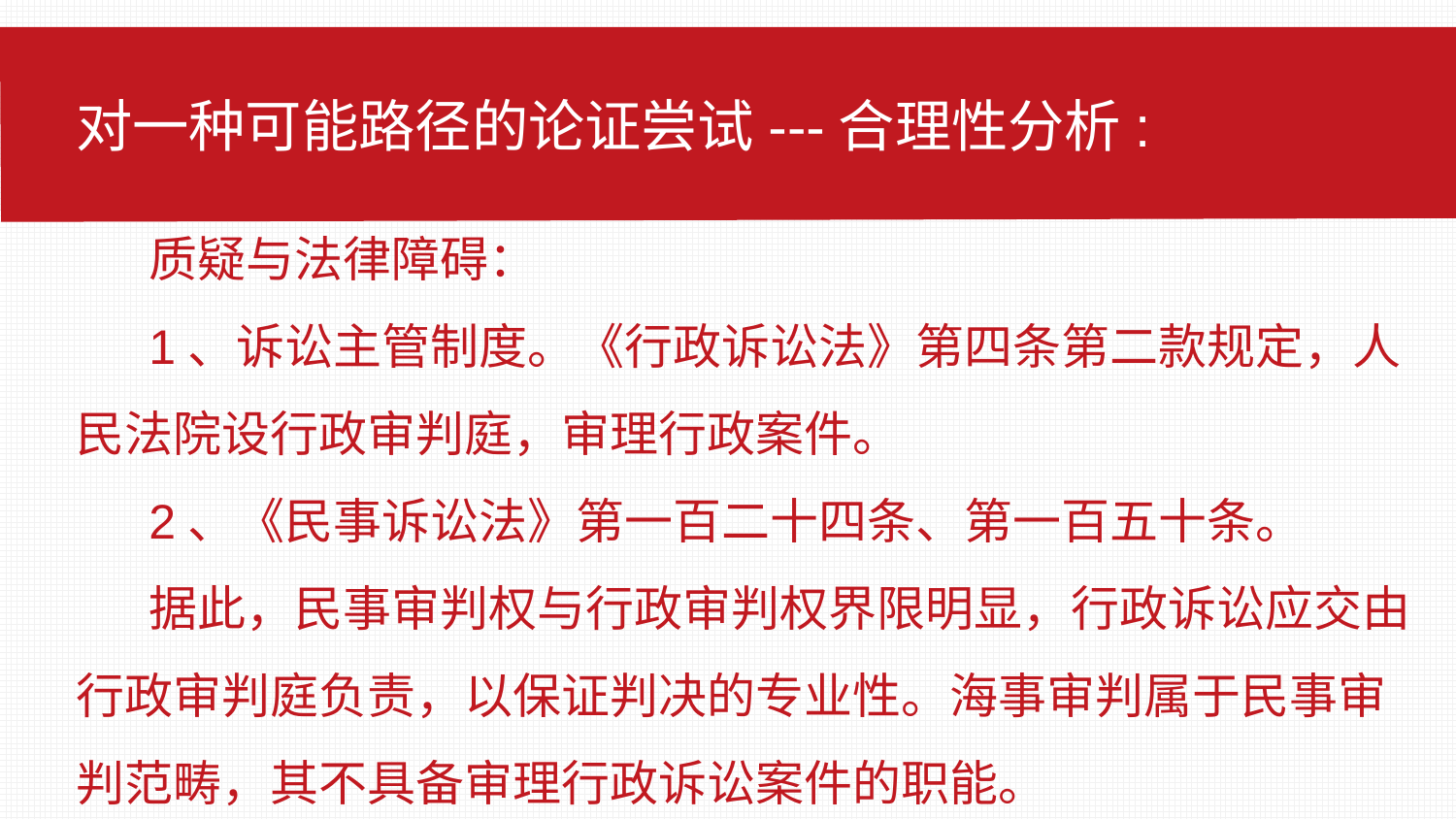

对一种可能路径的论证尝试---合理性分析:
质疑与法律障碍：
1、诉讼主管制度。《行政诉讼法》第四条第二款规定，人民法院设行政审判庭，审理行政案件。
2、《民事诉讼法》第一百二十四条、第一百五十条。
据此，民事审判权与行政审判权界限明显，行政诉讼应交由行政审判庭负责，以保证判决的专业性。海事审判属于民事审判范畴，其不具备审理行政诉讼案件的职能。